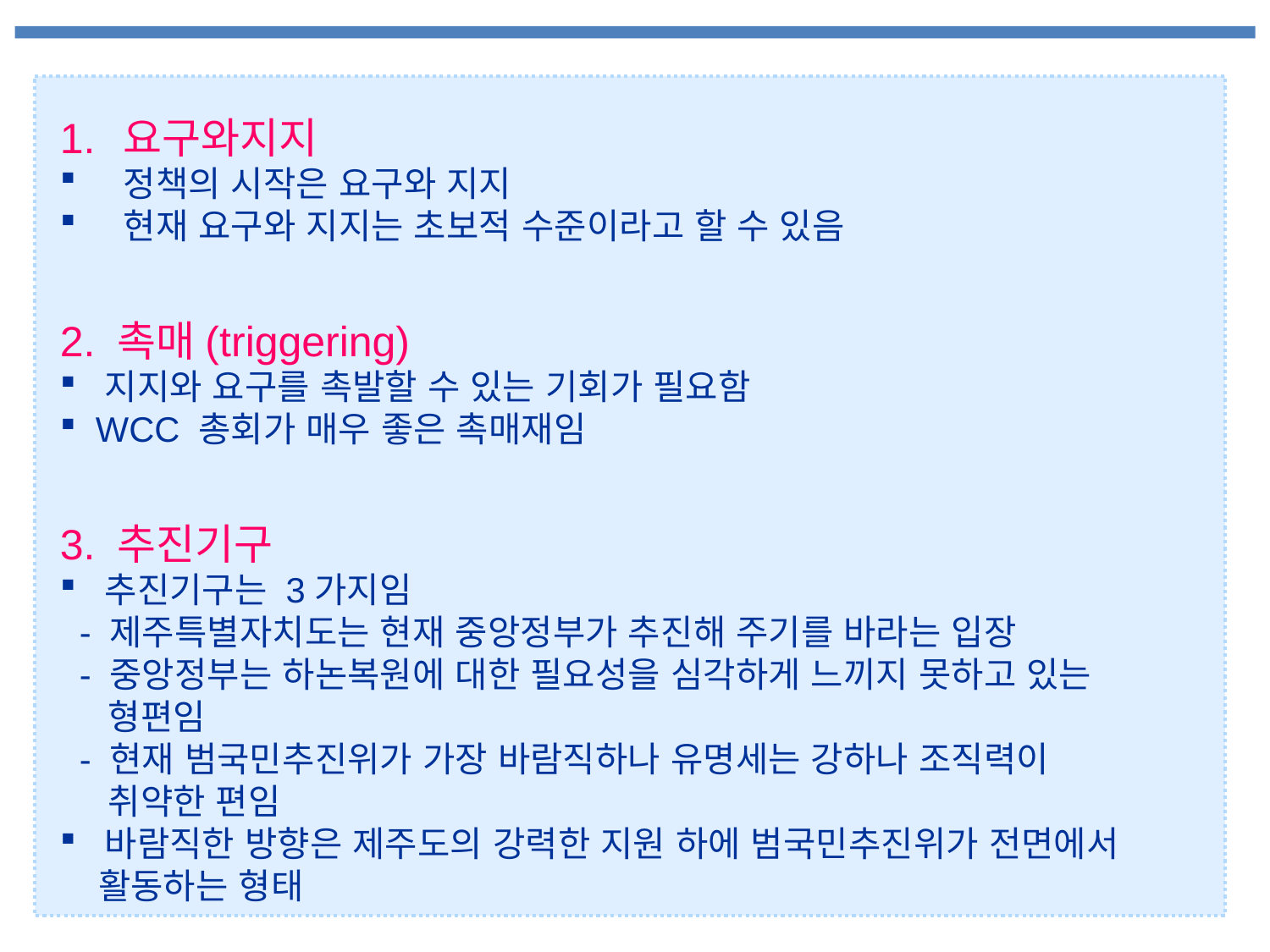

요구와지지
정책의 시작은 요구와 지지
현재 요구와 지지는 초보적 수준이라고 할 수 있음

2. 촉매(triggering)
  지지와 요구를 촉발할 수 있는 기회가 필요함
  WCC 총회가 매우 좋은 촉매재임

3. 추진기구
  추진기구는 3가지임
  - 제주특별자치도는 현재 중앙정부가 추진해 주기를 바라는 입장
  - 중앙정부는 하논복원에 대한 필요성을 심각하게 느끼지 못하고 있는
    형편임
  - 현재 범국민추진위가 가장 바람직하나 유명세는 강하나 조직력이
    취약한 편임
  바람직한 방향은 제주도의 강력한 지원 하에 범국민추진위가 전면에서
   활동하는 형태